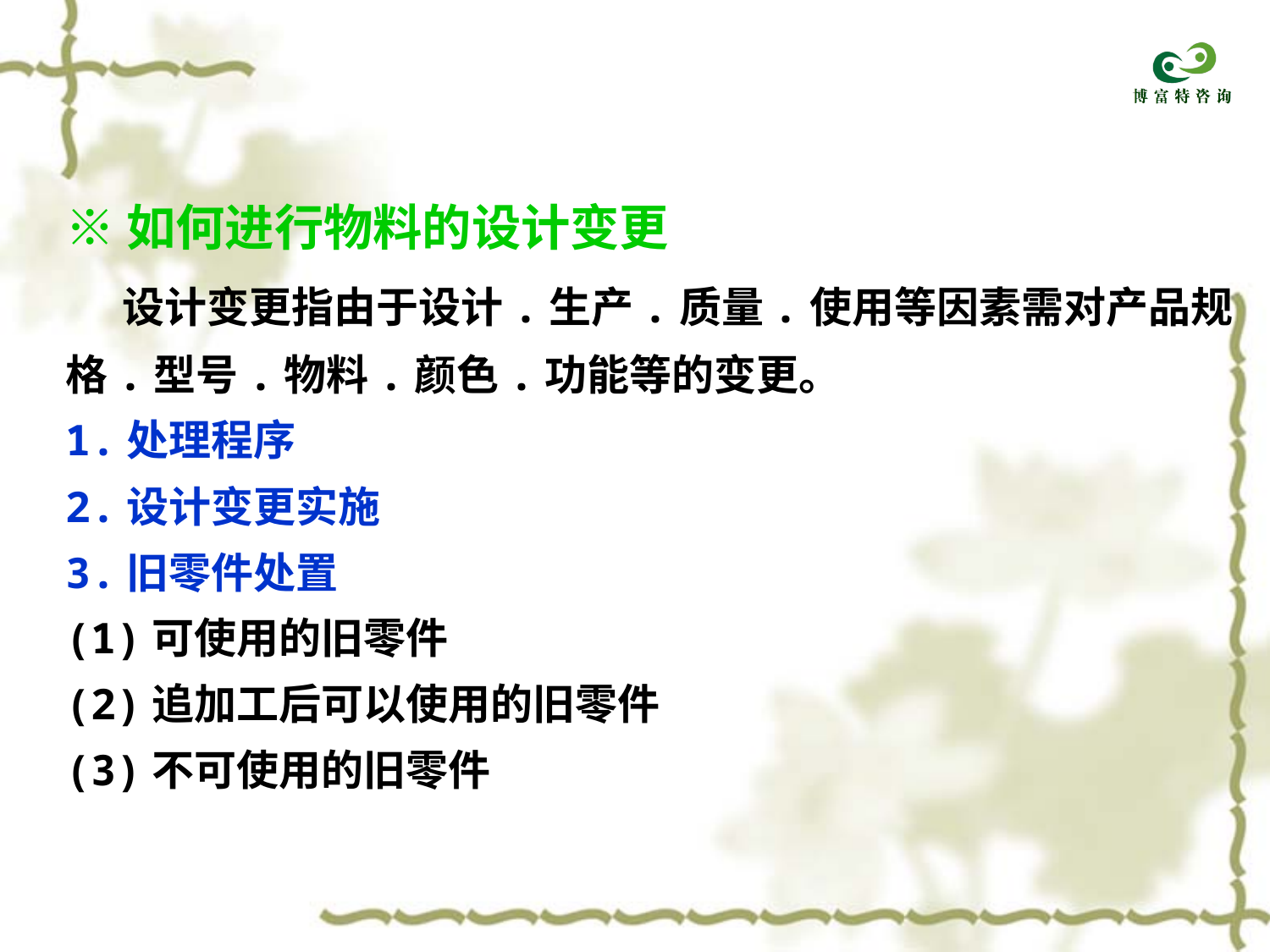

※如何进行物料的设计变更
    设计变更指由于设计.生产.质量.使用等因素需对产品规
格.型号.物料.颜色.功能等的变更。
1.处理程序
2.设计变更实施
3.旧零件处置
(1)可使用的旧零件
(2)追加工后可以使用的旧零件
(3)不可使用的旧零件